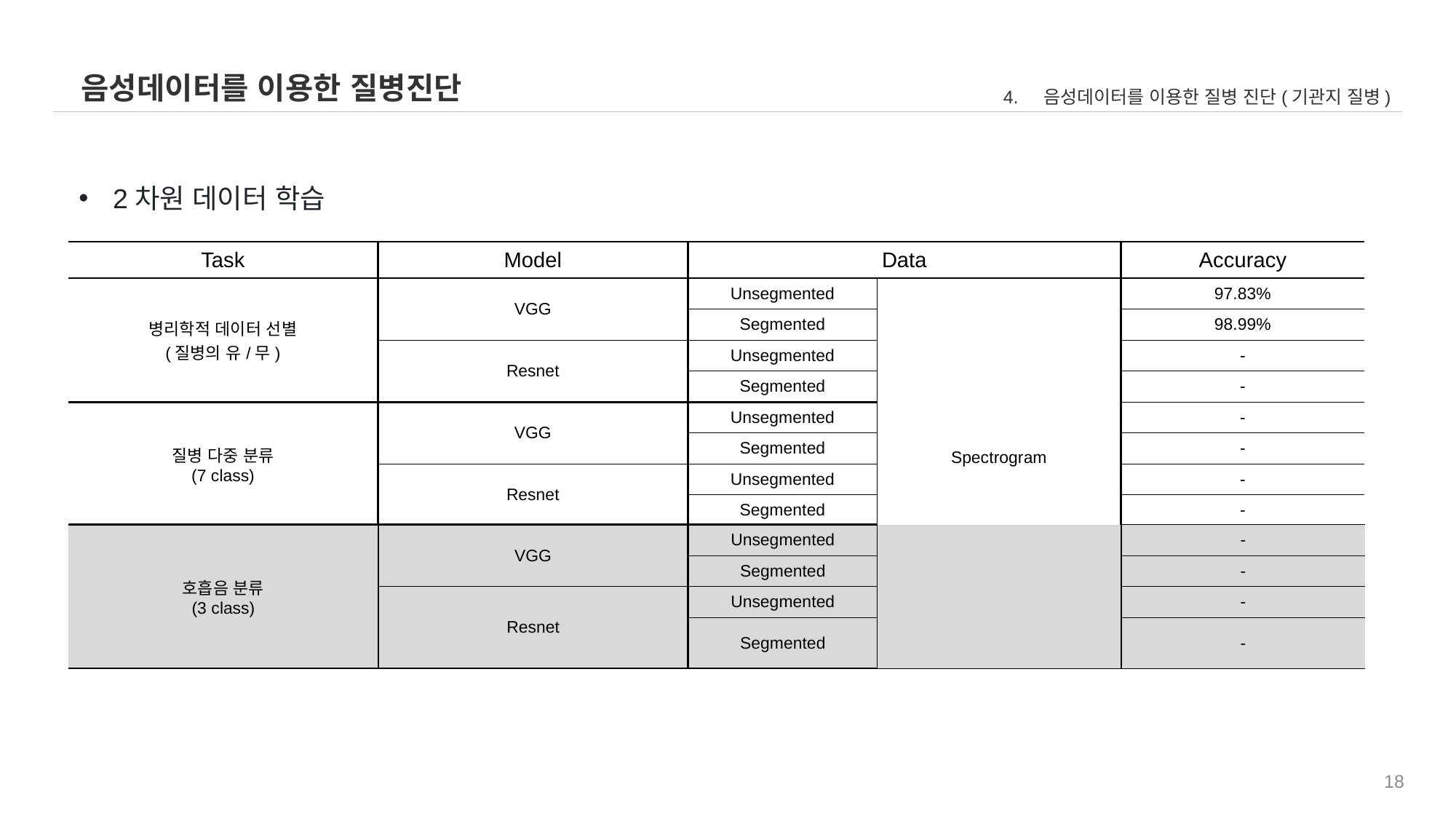

음성데이터를 이용한 질병진단
음성데이터를 이용한 질병 진단(기관지 질병)
2차원 데이터 학습
| Task | Model | Data | 데이터 형태 | Accuracy |
| --- | --- | --- | --- | --- |
| 병리학적 데이터 선별 (질병의 유/무) | VGG | Unsegmented | Spectrogram | 97.83% |
|  |  | Segmented | Spectrogram | 98.99% |
|  | Resnet | Unsegmented | Spectrogram | - |
|  |  | Segmented | Spectrogram | - |
| 질병 다중 분류 (7 class) | VGG | Unsegmented | Spectrogram | - |
|  |  | Segmented | Spectrogram | - |
|  | Resnet | Unsegmented | Spectrogram | - |
|  |  | Segmented | Spectrogram | - |
| 호흡음 분류 (3 class) | VGG | Unsegmented |  | - |
| --- | --- | --- | --- | --- |
|  |  | Segmented | Spectrogram | - |
|  | Resnet | Unsegmented | Spectrogram | - |
|  |  | Segmented | Spectrogram | - |
18